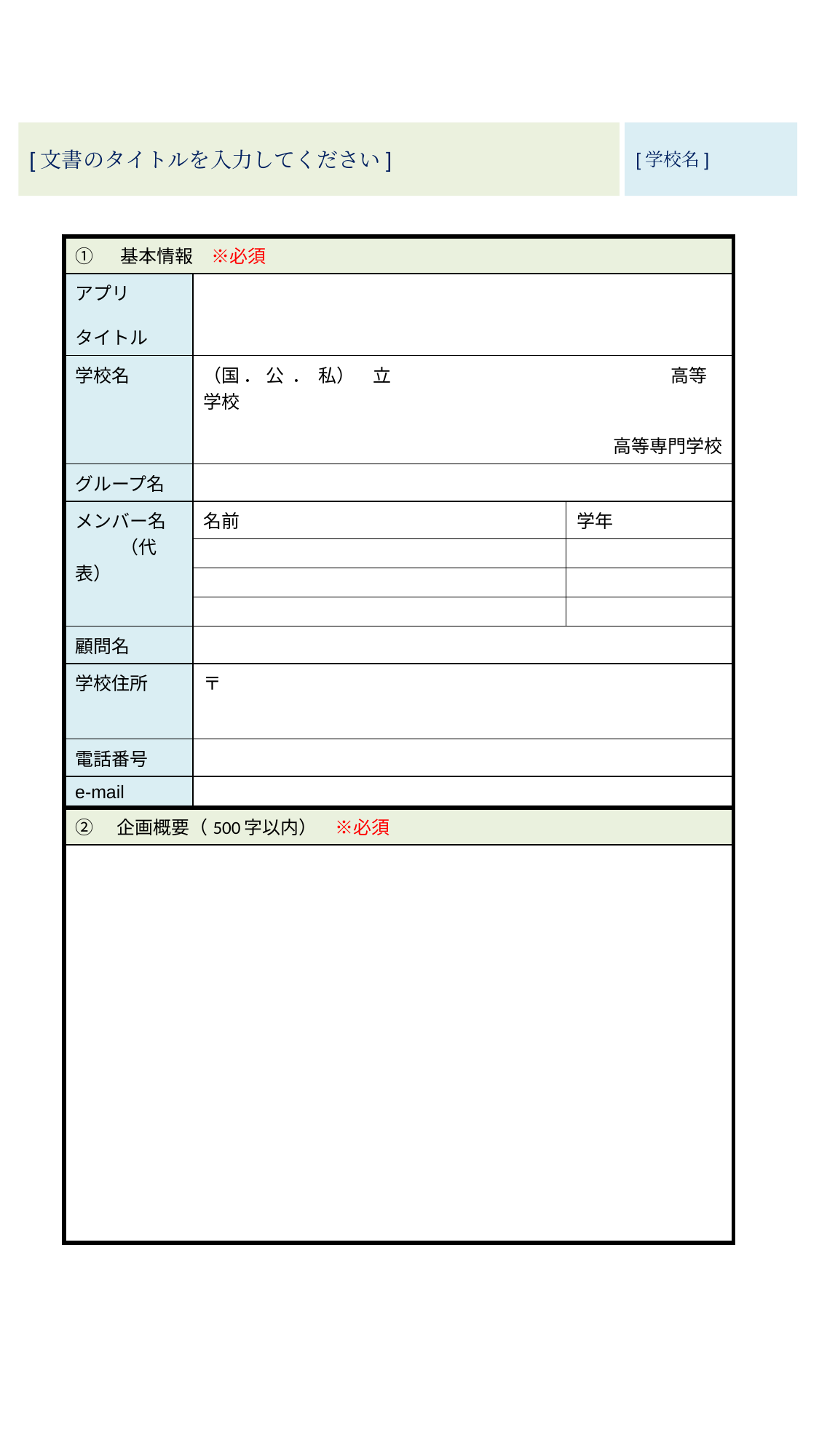

[文書のタイトルを入力してください]
[学校名]
| ① 　基本情報　※必須 |  |  |
| --- | --- | --- |
| アプリ タイトル |  |  |
| 学校名 | （国 ． 公 ． 私）　立 高等学校 高等専門学校 |  |
| グループ名 |  |  |
| メンバー名 　　（代表） | 名前 | 学年 |
|  |  |  |
|  |  |  |
|  |  |  |
| 顧問名 |  |  |
| 学校住所 | 〒 |  |
| 電話番号 |  |  |
| e-mail |  |  |
| ②　企画概要（500字以内）　※必須 |  |  |
|  |  |  |